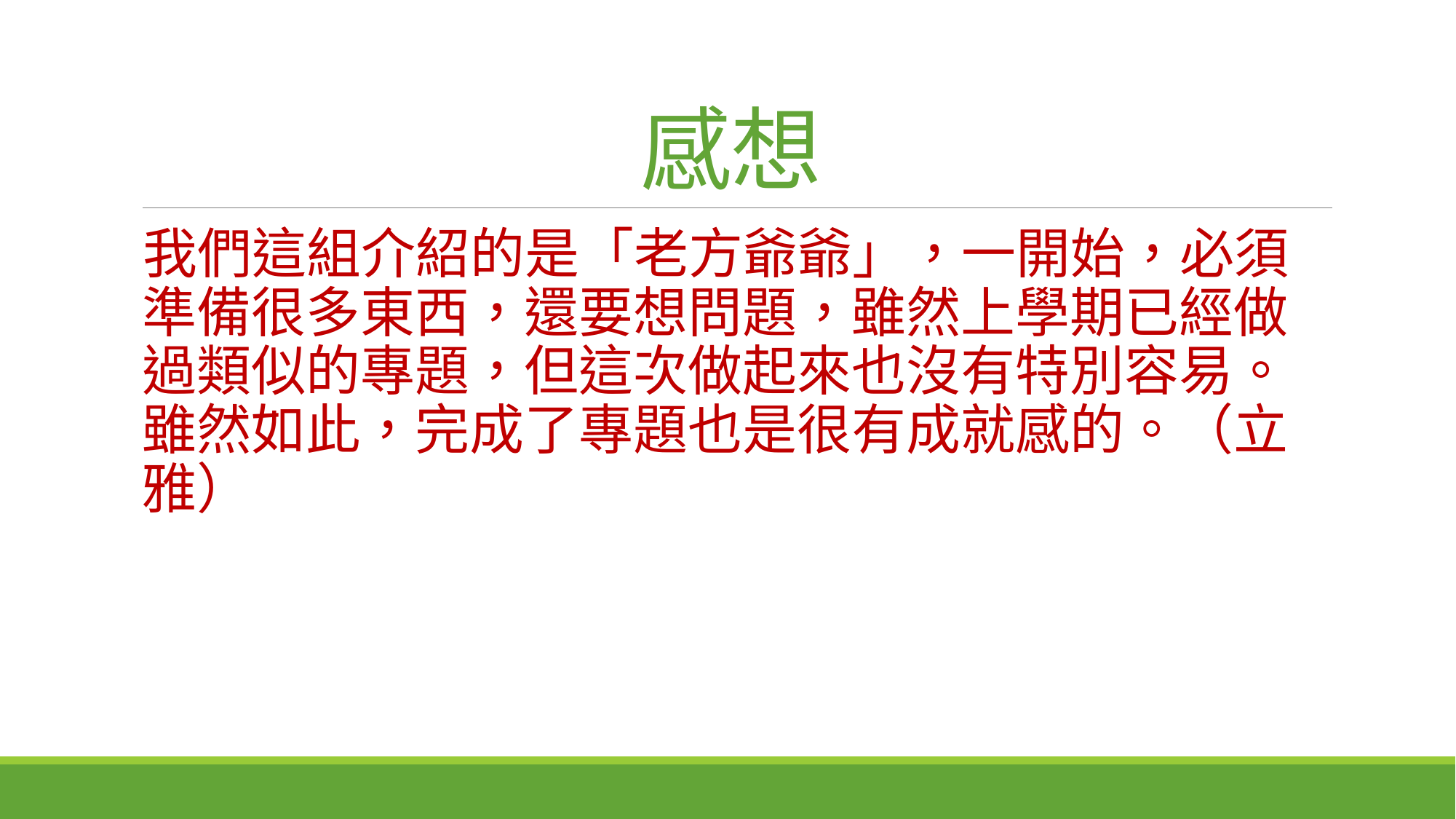

# 感想
我們這組介紹的是「老方爺爺」，一開始，必須準備很多東西，還要想問題，雖然上學期已經做過類似的專題，但這次做起來也沒有特別容易。雖然如此，完成了專題也是很有成就感的。（立雅）